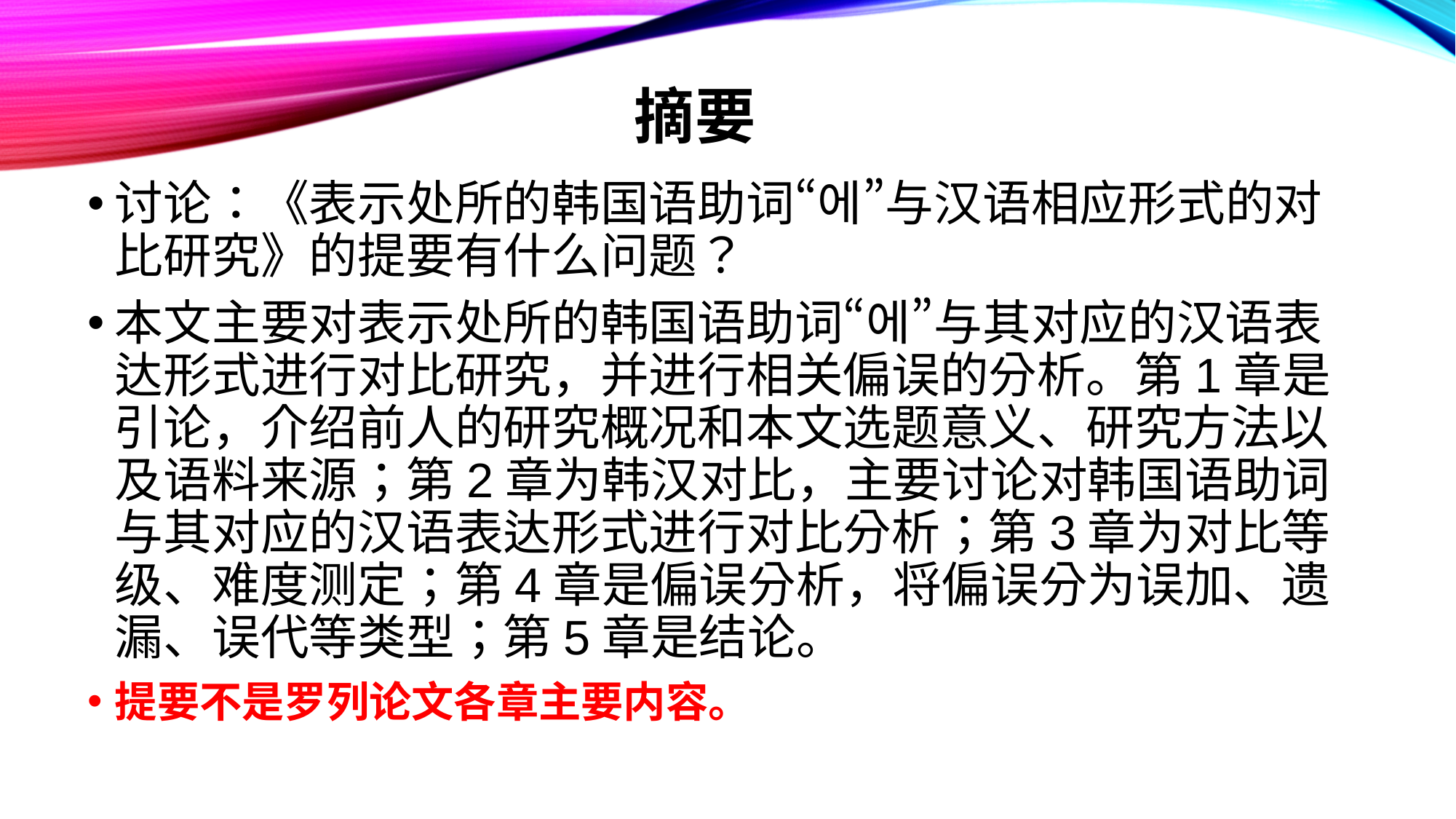

# 摘要
讨论：《表示处所的韩国语助词“에”与汉语相应形式的对比研究》的提要有什么问题？
本文主要对表示处所的韩国语助词“에”与其对应的汉语表达形式进行对比研究，并进行相关偏误的分析。第1章是引论，介绍前人的研究概况和本文选题意义、研究方法以及语料来源；第2章为韩汉对比，主要讨论对韩国语助词与其对应的汉语表达形式进行对比分析；第3章为对比等级、难度测定；第4章是偏误分析，将偏误分为误加、遗漏、误代等类型；第5章是结论。
提要不是罗列论文各章主要内容。